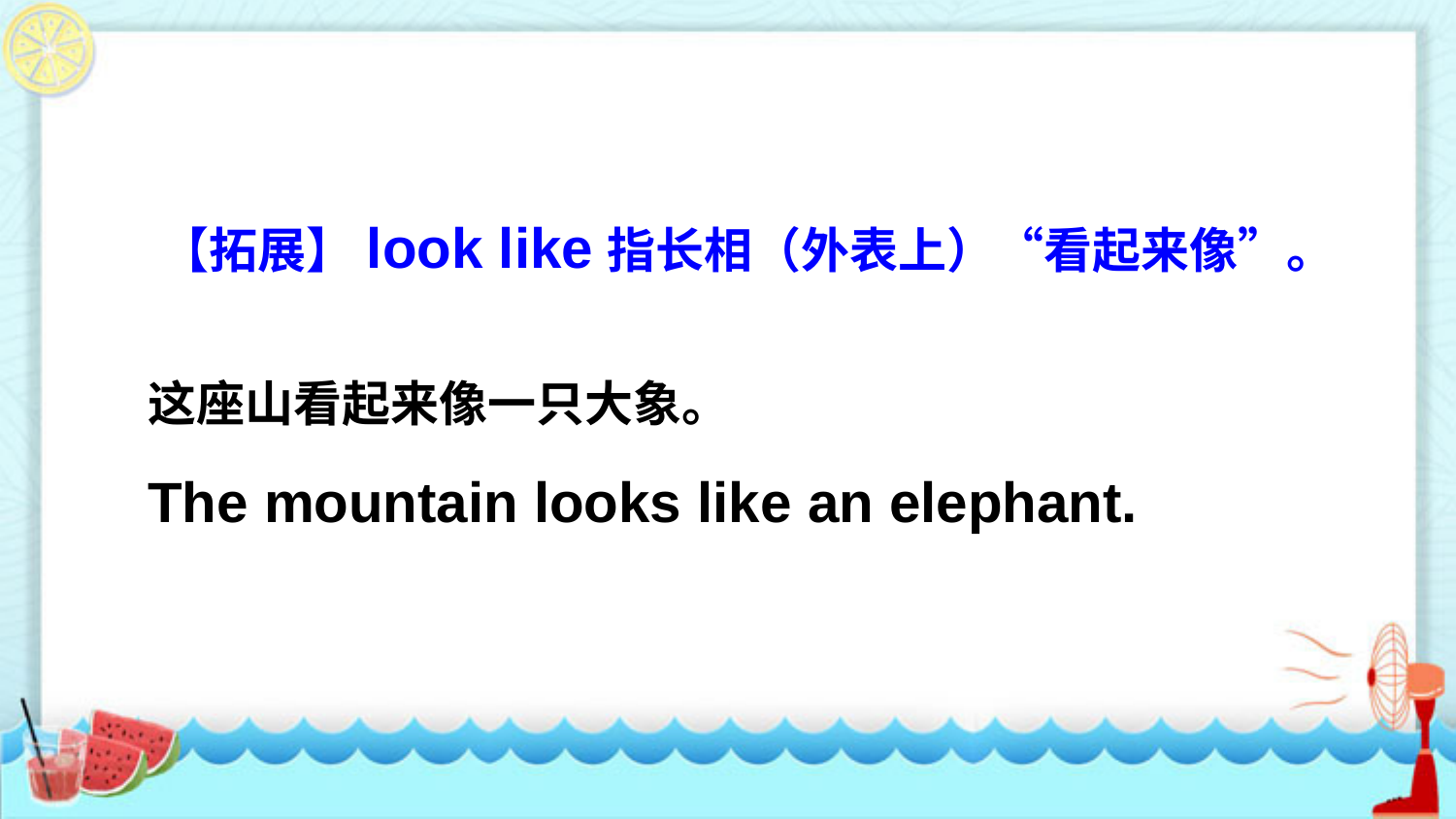

【拓展】look like指长相（外表上）“看起来像”。
这座山看起来像一只大象。
The mountain looks like an elephant.